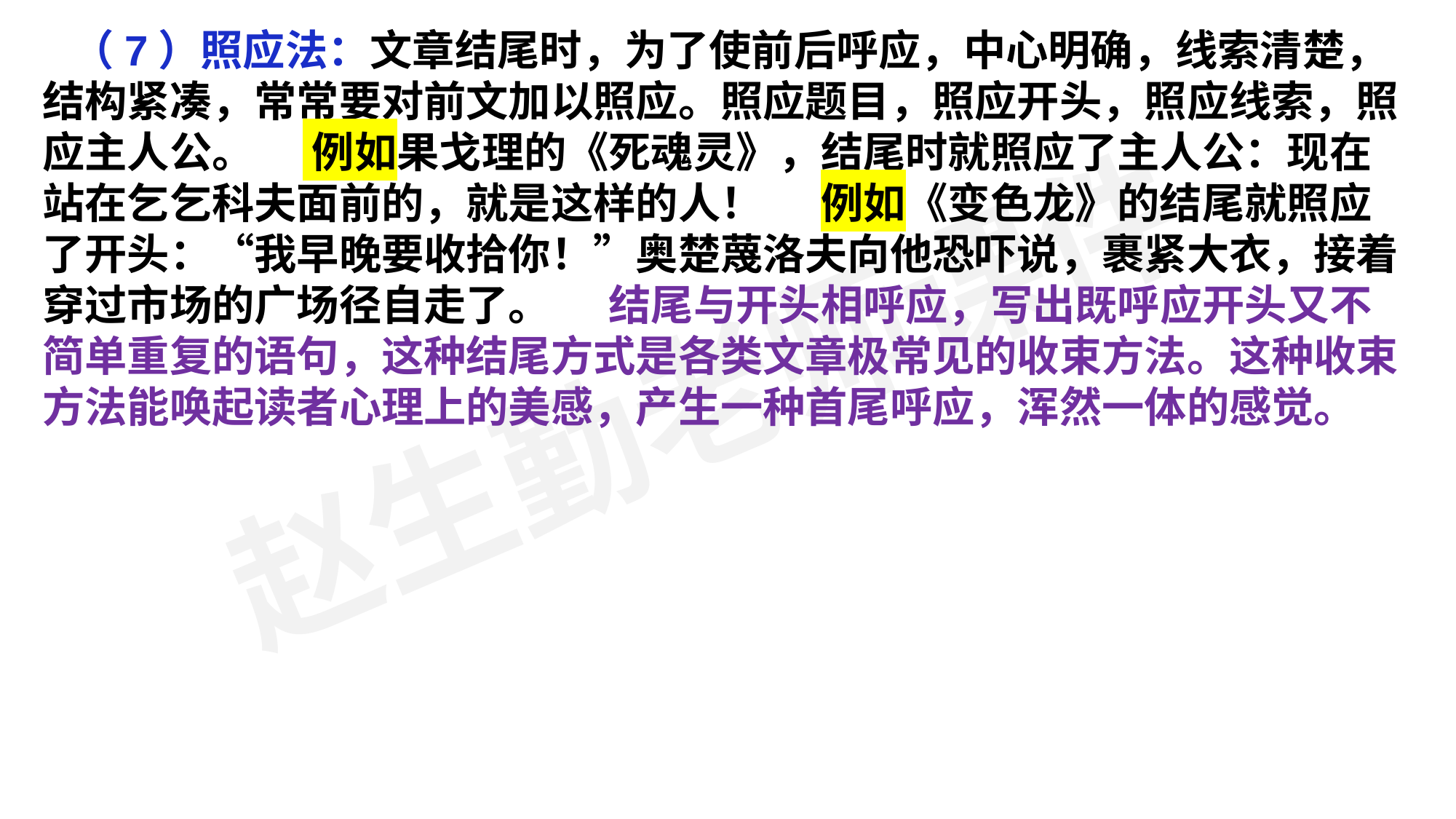

（7）照应法：文章结尾时，为了使前后呼应，中心明确，线索清楚，结构紧凑，常常要对前文加以照应。照应题目，照应开头，照应线索，照应主人公。      例如果戈理的《死魂灵》，结尾时就照应了主人公：现在站在乞乞科夫面前的，就是这样的人！      例如《变色龙》的结尾就照应了开头：“我早晚要收拾你！”奥楚蔑洛夫向他恐吓说，裹紧大衣，接着穿过市场的广场径自走了。      结尾与开头相呼应，写出既呼应开头又不简单重复的语句，这种结尾方式是各类文章极常见的收束方法。这种收束方法能唤起读者心理上的美感，产生一种首尾呼应，浑然一体的感觉。